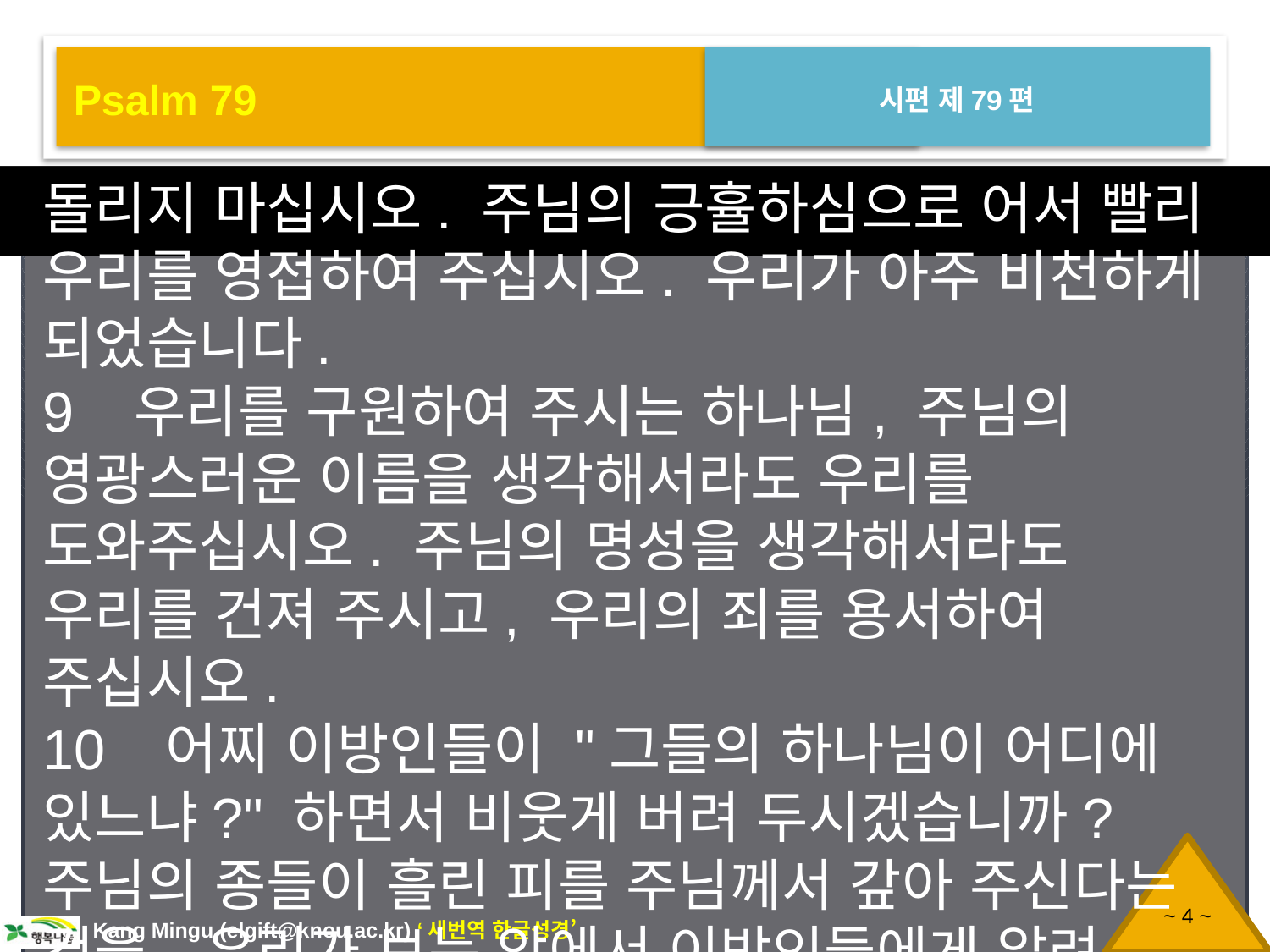

Psalm 79
시편 제79편
돌리지 마십시오. 주님의 긍휼하심으로 어서 빨리 우리를 영접하여 주십시오. 우리가 아주 비천하게 되었습니다.
9   우리를 구원하여 주시는 하나님, 주님의 영광스러운 이름을 생각해서라도 우리를 도와주십시오. 주님의 명성을 생각해서라도 우리를 건져 주시고, 우리의 죄를 용서하여 주십시오.
10   어찌 이방인들이 "그들의 하나님이 어디에 있느냐?" 하면서 비웃게 버려 두시겠습니까? 주님의 종들이 흘린 피를 주님께서 갚아 주신다는 것을, 우리가 보는 앞에서 이방인들에게 알려